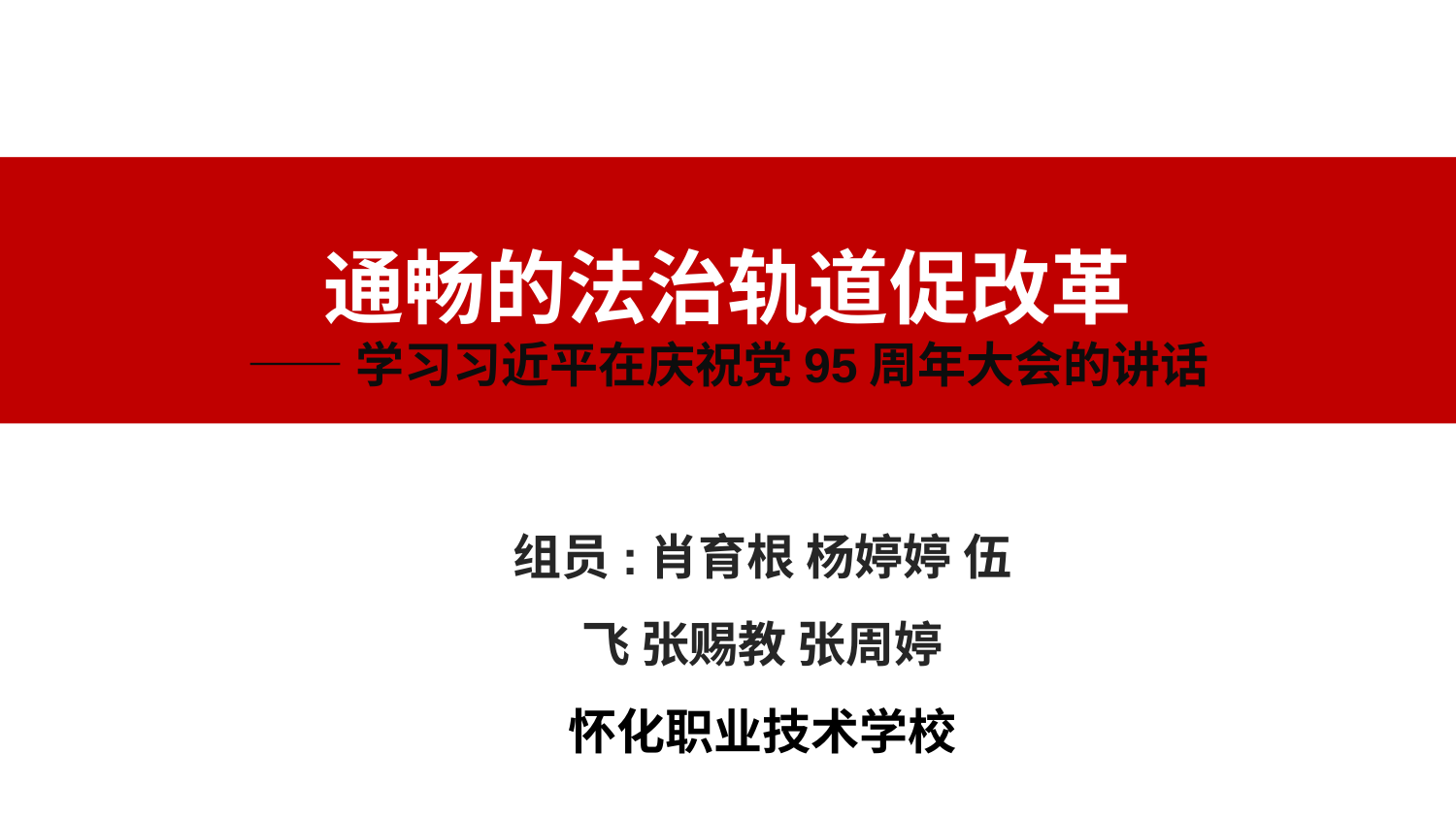

通畅的法治轨道促改革
——学习习近平在庆祝党95周年大会的讲话
组员:肖育根 杨婷婷 伍飞 张赐教 张周婷
怀化职业技术学校